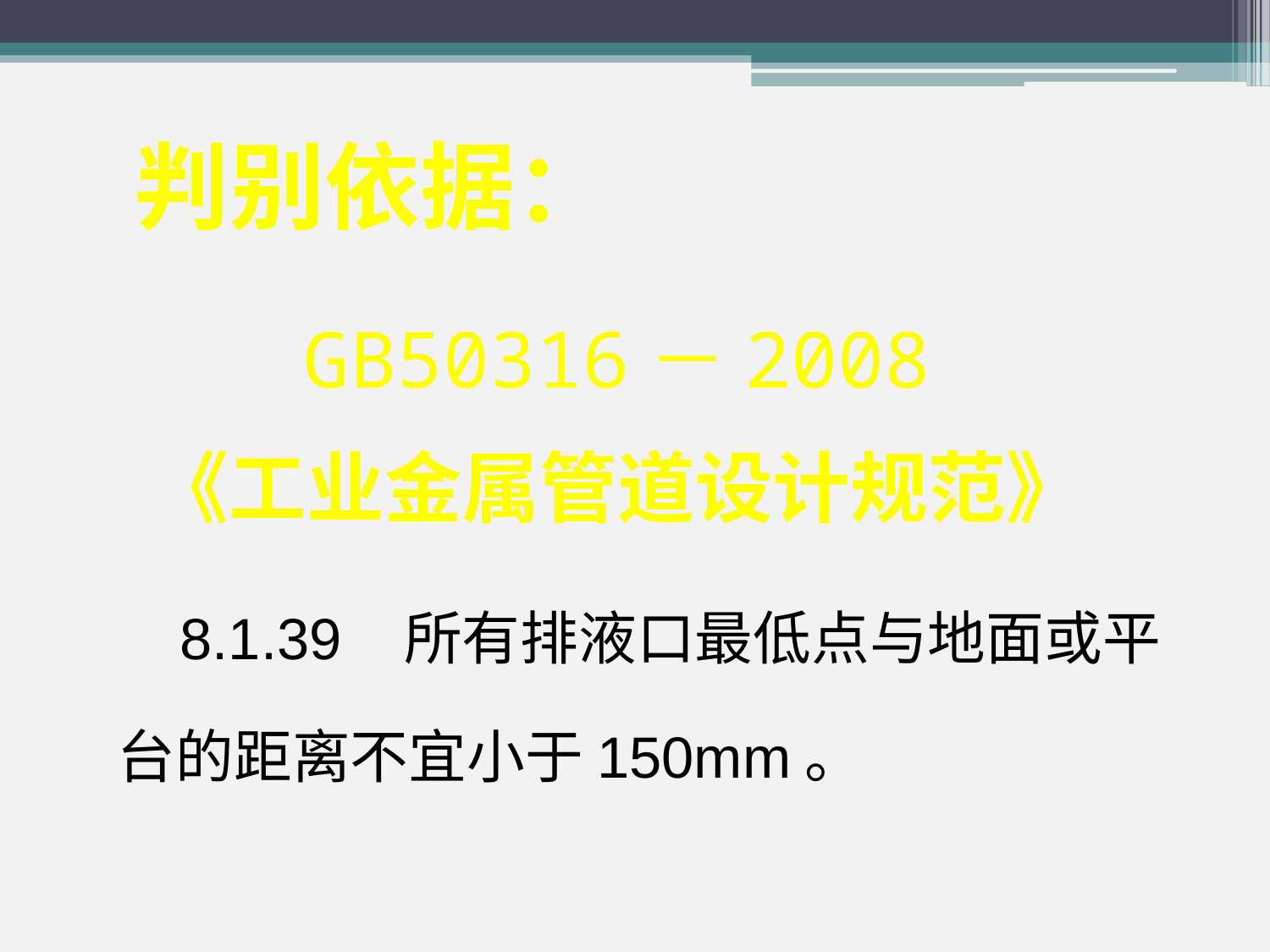

判别依据：
GB50316－2008
《工业金属管道设计规范》
    8.1.39   所有排液口最低点与地面或平台的距离不宜小于150mm。